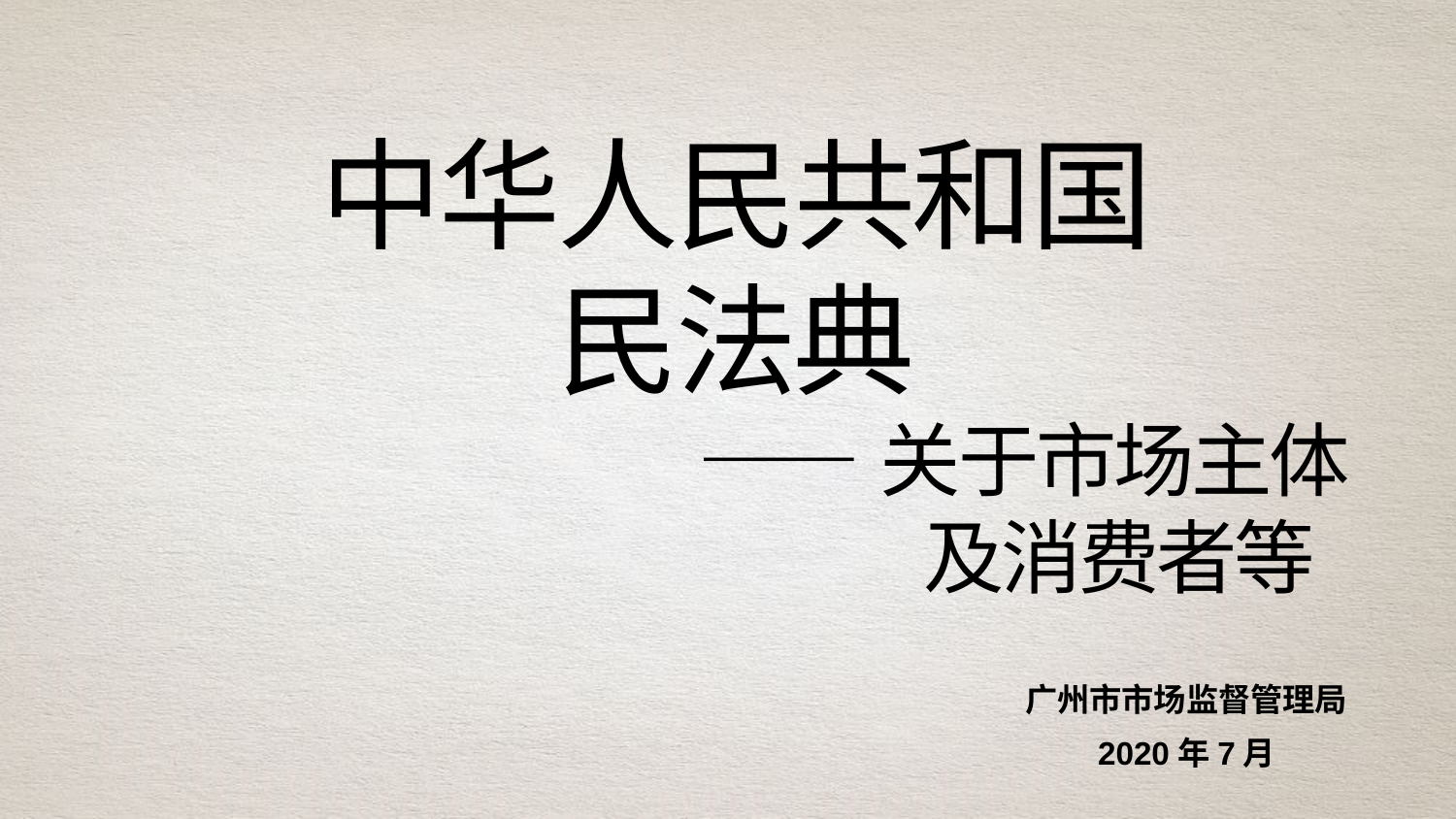

中华人民共和国
民法典
                                      ——关于市场主体
                                                 及消费者等
广州市市场监督管理局
2020年7月